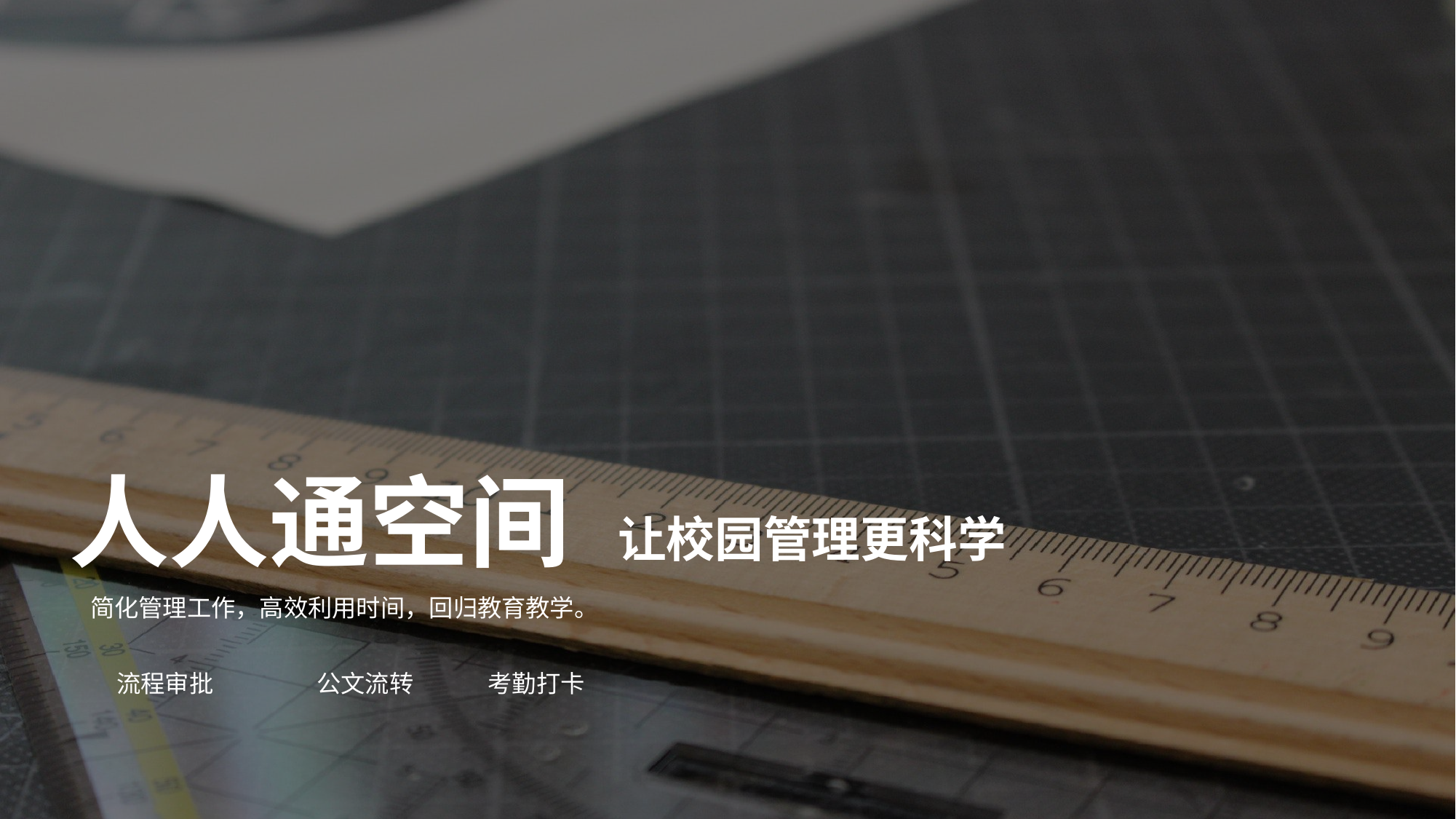

人人通空间
# 让校园管理更科学
简化管理工作，高效利用时间，回归教育教学。
流程审批
公文流转
考勤打卡